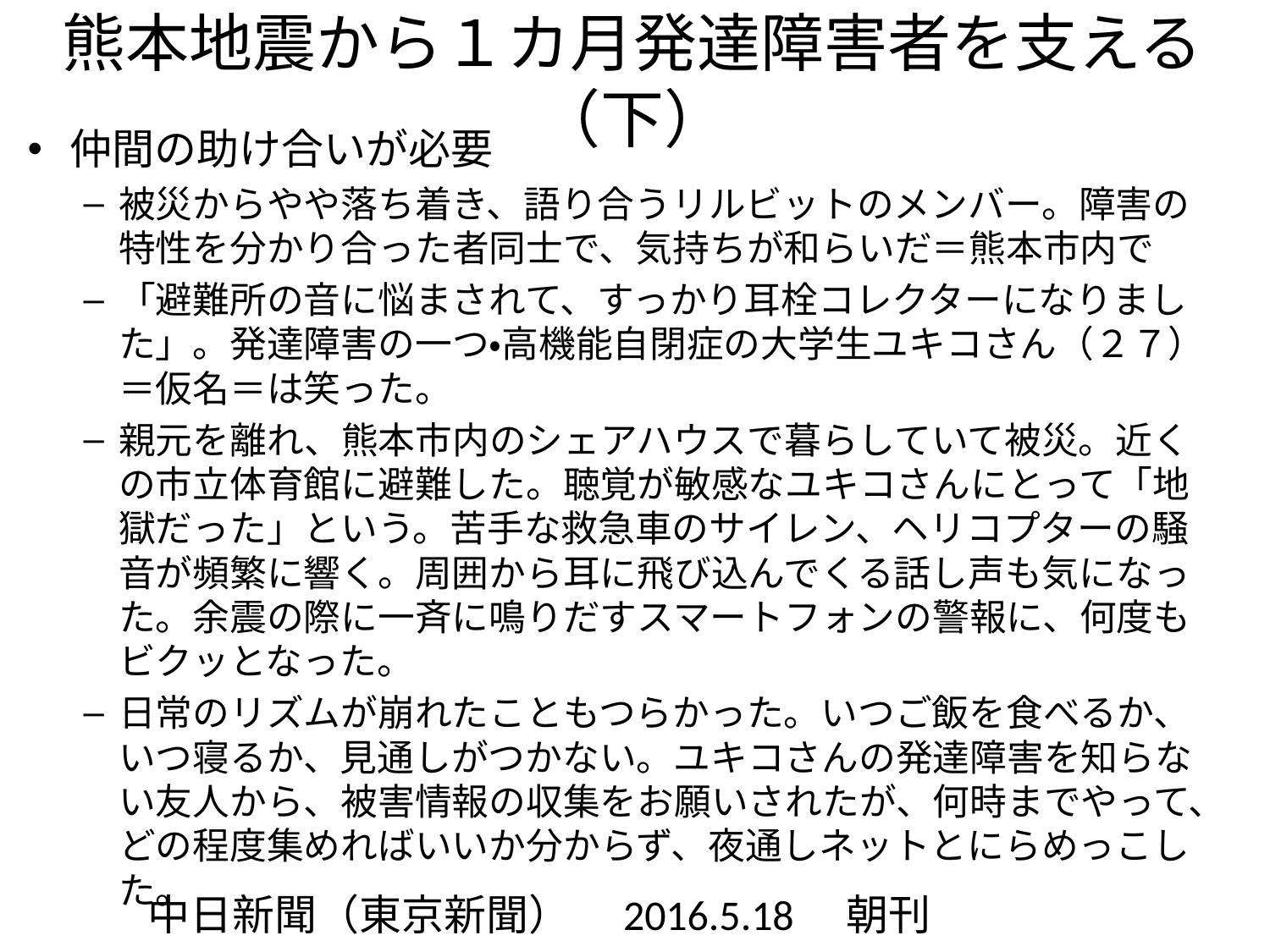

# 熊本地震から１カ月発達障害者を支える（下）
仲間の助け合いが必要
被災からやや落ち着き、語り合うリルビットのメンバー。障害の特性を分かり合った者同士で、気持ちが和らいだ＝熊本市内で
「避難所の音に悩まされて、すっかり耳栓コレクターになりました」。発達障害の一つ・高機能自閉症の大学生ユキコさん（２７）＝仮名＝は笑った。
親元を離れ、熊本市内のシェアハウスで暮らしていて被災。近くの市立体育館に避難した。聴覚が敏感なユキコさんにとって「地獄だった」という。苦手な救急車のサイレン、ヘリコプターの騒音が頻繁に響く。周囲から耳に飛び込んでくる話し声も気になった。余震の際に一斉に鳴りだすスマートフォンの警報に、何度もビクッとなった。
日常のリズムが崩れたこともつらかった。いつご飯を食べるか、いつ寝るか、見通しがつかない。ユキコさんの発達障害を知らない友人から、被害情報の収集をお願いされたが、何時までやって、どの程度集めればいいか分からず、夜通しネットとにらめっこした。
中日新聞（東京新聞）　2016.5.18　朝刊